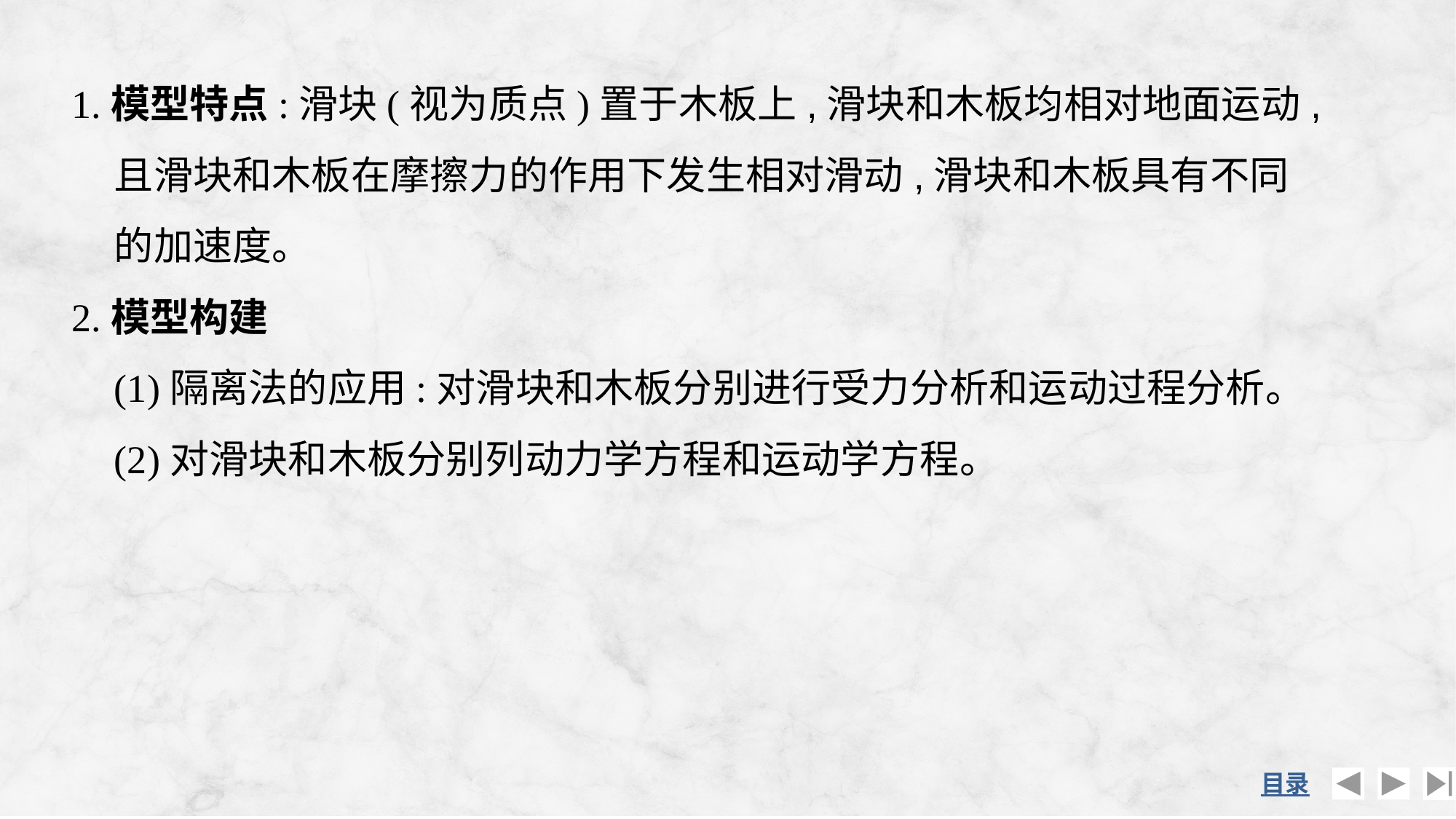

1.模型特点:滑块(视为质点)置于木板上,滑块和木板均相对地面运动,且滑块和木板在摩擦力的作用下发生相对滑动,滑块和木板具有不同的加速度。
2.模型构建
	(1)隔离法的应用:对滑块和木板分别进行受力分析和运动过程分析。
	(2)对滑块和木板分别列动力学方程和运动学方程。